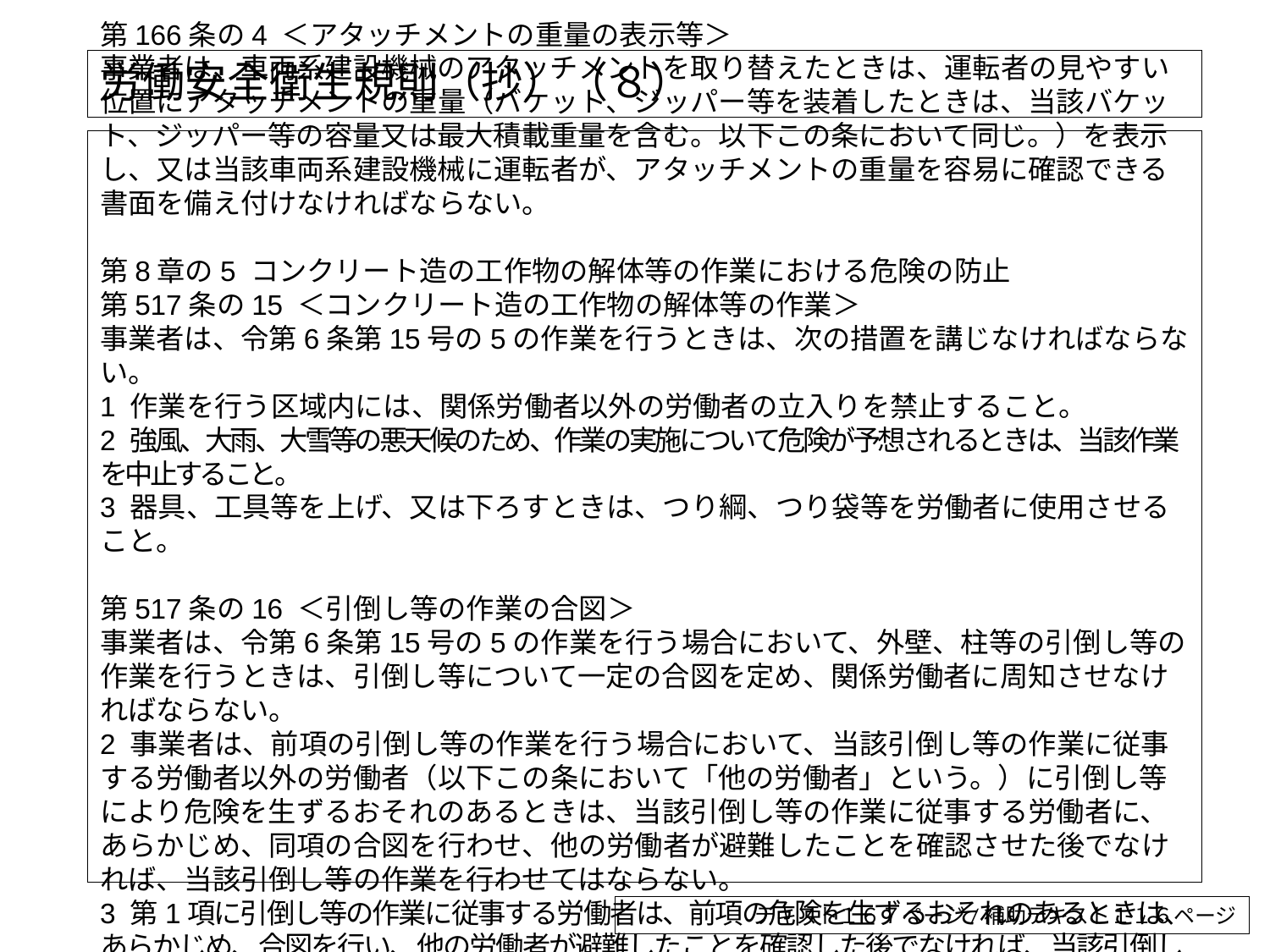

# 労働安全衛生規則（抄）（８）
第166条の4 ＜アタッチメントの重量の表示等＞
事業者は、車両系建設機械のアタッチメントを取り替えたときは、運転者の見やすい位置にアタッチメントの重量（バケット、ジッパー等を装着したときは、当該バケット、ジッパー等の容量又は最大積載重量を含む。以下この条において同じ。）を表示し、又は当該車両系建設機械に運転者が、アタッチメントの重量を容易に確認できる書面を備え付けなければならない。

第8章の5 コンクリート造の工作物の解体等の作業における危険の防止
第517条の15 ＜コンクリート造の工作物の解体等の作業＞
事業者は、令第6条第15号の5の作業を行うときは、次の措置を講じなければならない。
1 作業を行う区域内には、関係労働者以外の労働者の立入りを禁止すること。
2 強風、大雨、大雪等の悪天候のため、作業の実施について危険が予想されるときは、当該作業を中止すること。
3 器具、工具等を上げ、又は下ろすときは、つり綱、つり袋等を労働者に使用させること。

第517条の16 ＜引倒し等の作業の合図＞
事業者は、令第6条第15号の5の作業を行う場合において、外壁、柱等の引倒し等の作業を行うときは、引倒し等について一定の合図を定め、関係労働者に周知させなければならない。
2 事業者は、前項の引倒し等の作業を行う場合において、当該引倒し等の作業に従事する労働者以外の労働者（以下この条において「他の労働者」という。）に引倒し等により危険を生ずるおそれのあるときは、当該引倒し等の作業に従事する労働者に、あらかじめ、同項の合図を行わせ、他の労働者が避難したことを確認させた後でなければ、当該引倒し等の作業を行わせてはならない。
3 第1項に引倒し等の作業に従事する労働者は、前項の危険を生ずるおそれのあるときは、あらかじめ、合図を行い、他の労働者が避難したことを確認した後でなければ、当該引倒し等の作業を行つてはならない。
テキスト１６７ページ/補助テキスト１１６ページ